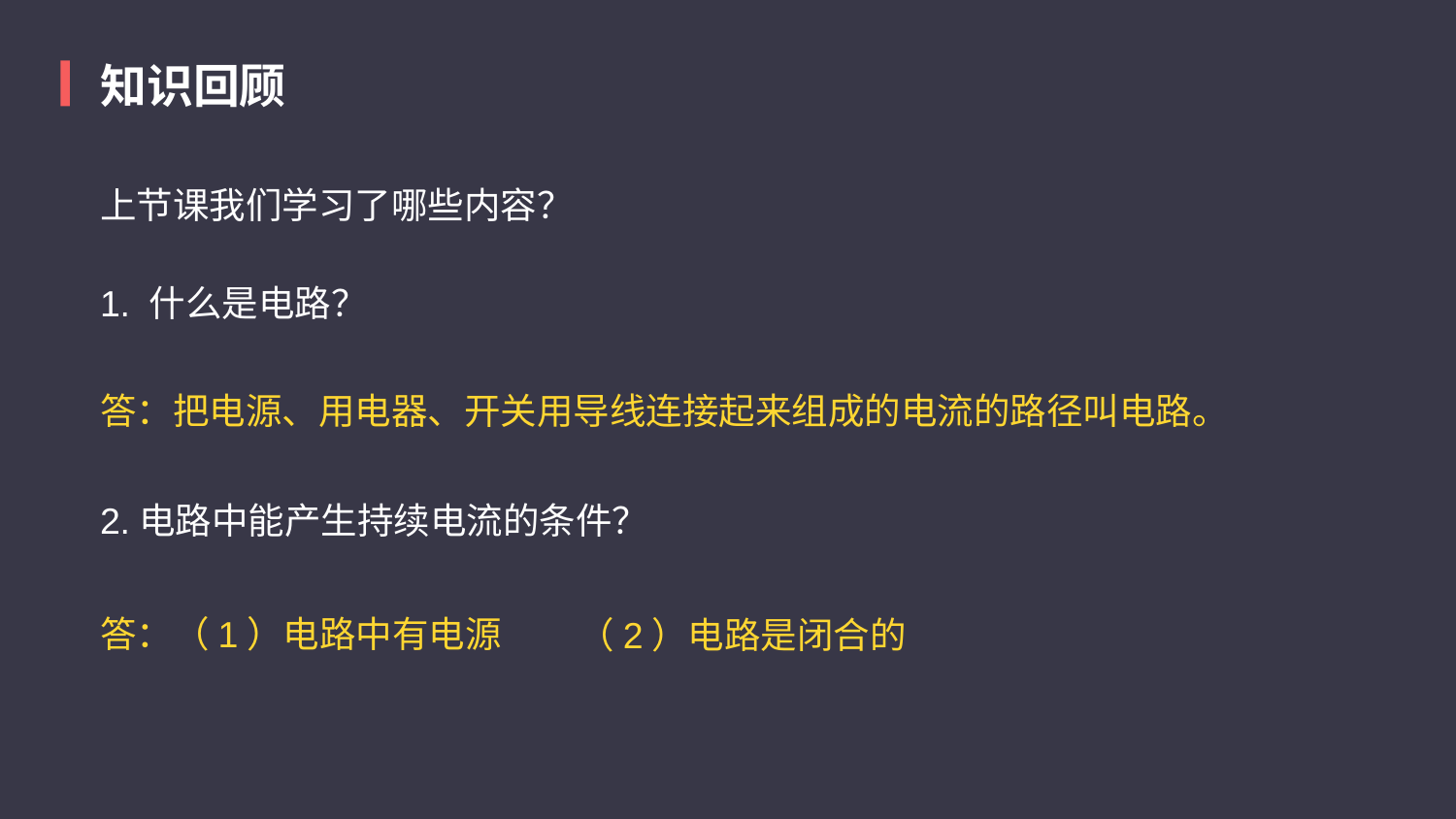

知识回顾

上节课我们学习了哪些内容？
1. 什么是电路？
答：把电源、用电器、开关用导线连接起来组成的电流的路径叫电路。
2.电路中能产生持续电流的条件？
答：（1）电路中有电源
（2）电路是闭合的